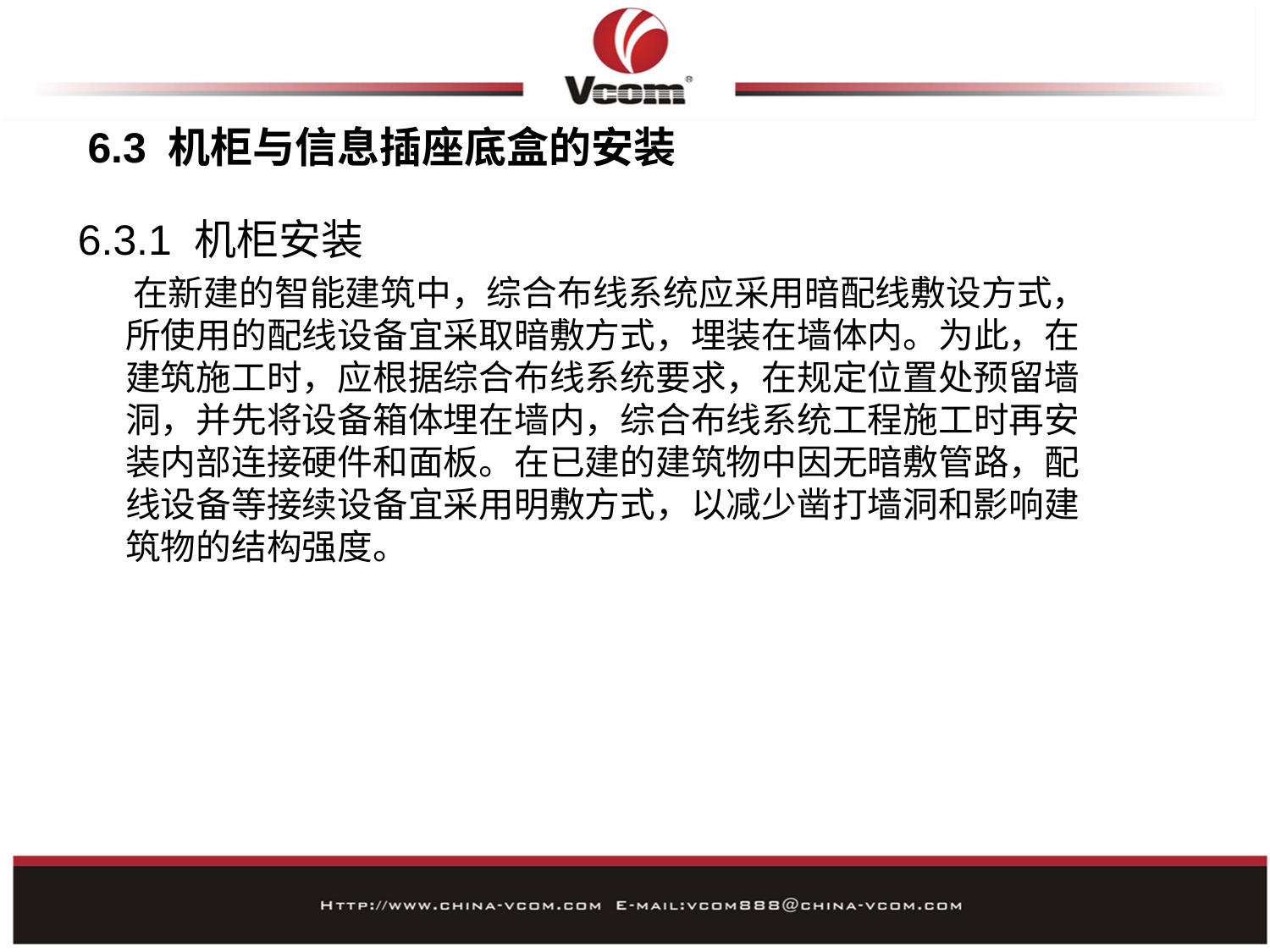

# 6.3 机柜与信息插座底盒的安装
6.3.1 机柜安装
      在新建的智能建筑中，综合布线系统应采用暗配线敷设方式，所使用的配线设备宜采取暗敷方式，埋装在墙体内。为此，在建筑施工时，应根据综合布线系统要求，在规定位置处预留墙洞，并先将设备箱体埋在墙内，综合布线系统工程施工时再安装内部连接硬件和面板。在已建的建筑物中因无暗敷管路，配线设备等接续设备宜采用明敷方式，以减少凿打墙洞和影响建筑物的结构强度。